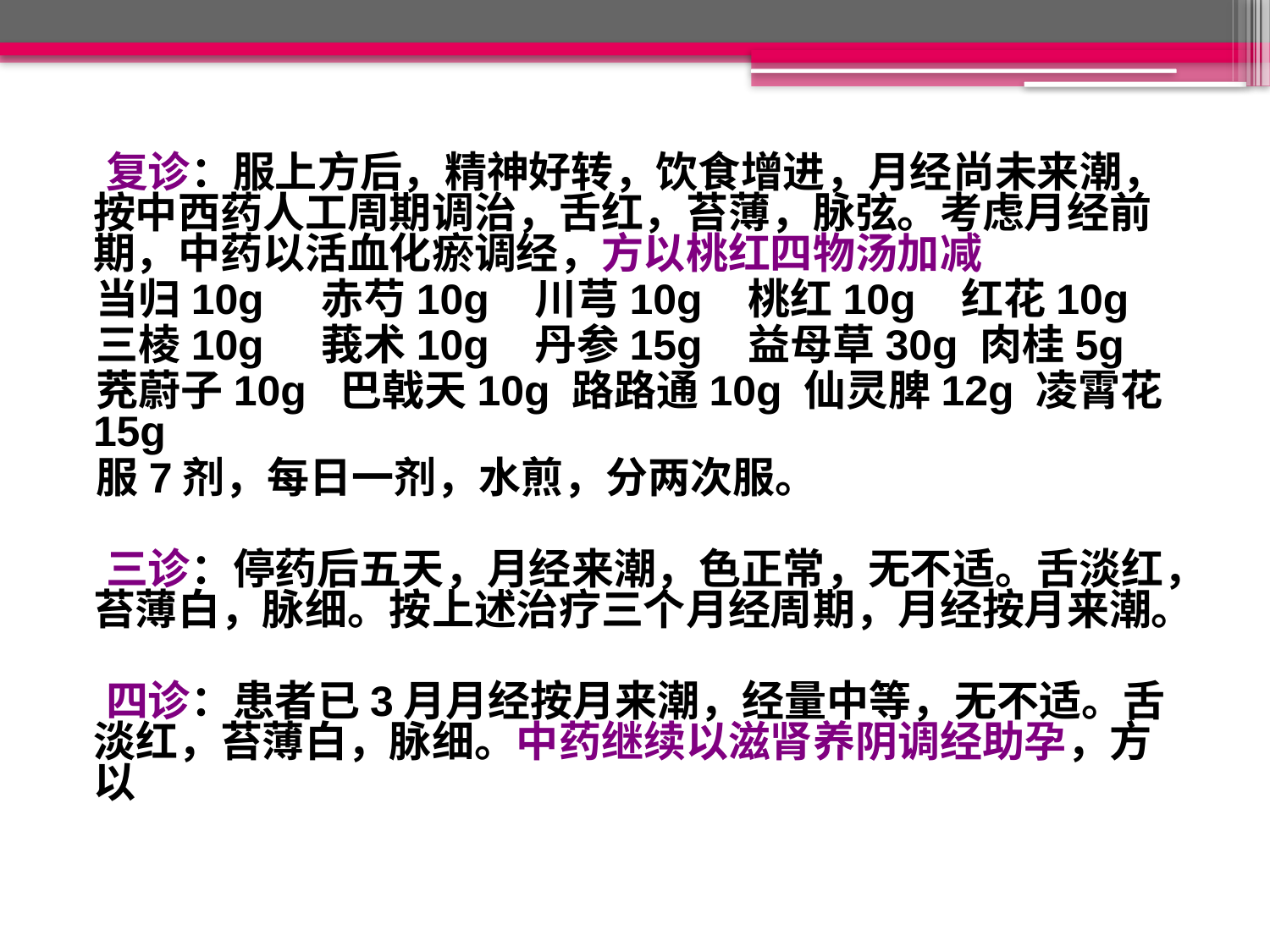

复诊：服上方后，精神好转，饮食增进，月经尚未来潮，按中西药人工周期调治，舌红，苔薄，脉弦。考虑月经前期，中药以活血化瘀调经，方以桃红四物汤加减
   当归10g    赤芍10g   川芎10g   桃红10g   红花10g
   三棱10g    莪术10g   丹参15g   益母草30g 肉桂5g
   茺蔚子10g  巴戟天10g 路路通10g 仙灵脾12g 凌霄花15g
   服7剂，每日一剂，水煎，分两次服。

    三诊：停药后五天，月经来潮，色正常，无不适。舌淡红，苔薄白，脉细。按上述治疗三个月经周期，月经按月来潮。

    四诊：患者已3月月经按月来潮，经量中等，无不适。舌淡红，苔薄白，脉细。中药继续以滋肾养阴调经助孕，方以